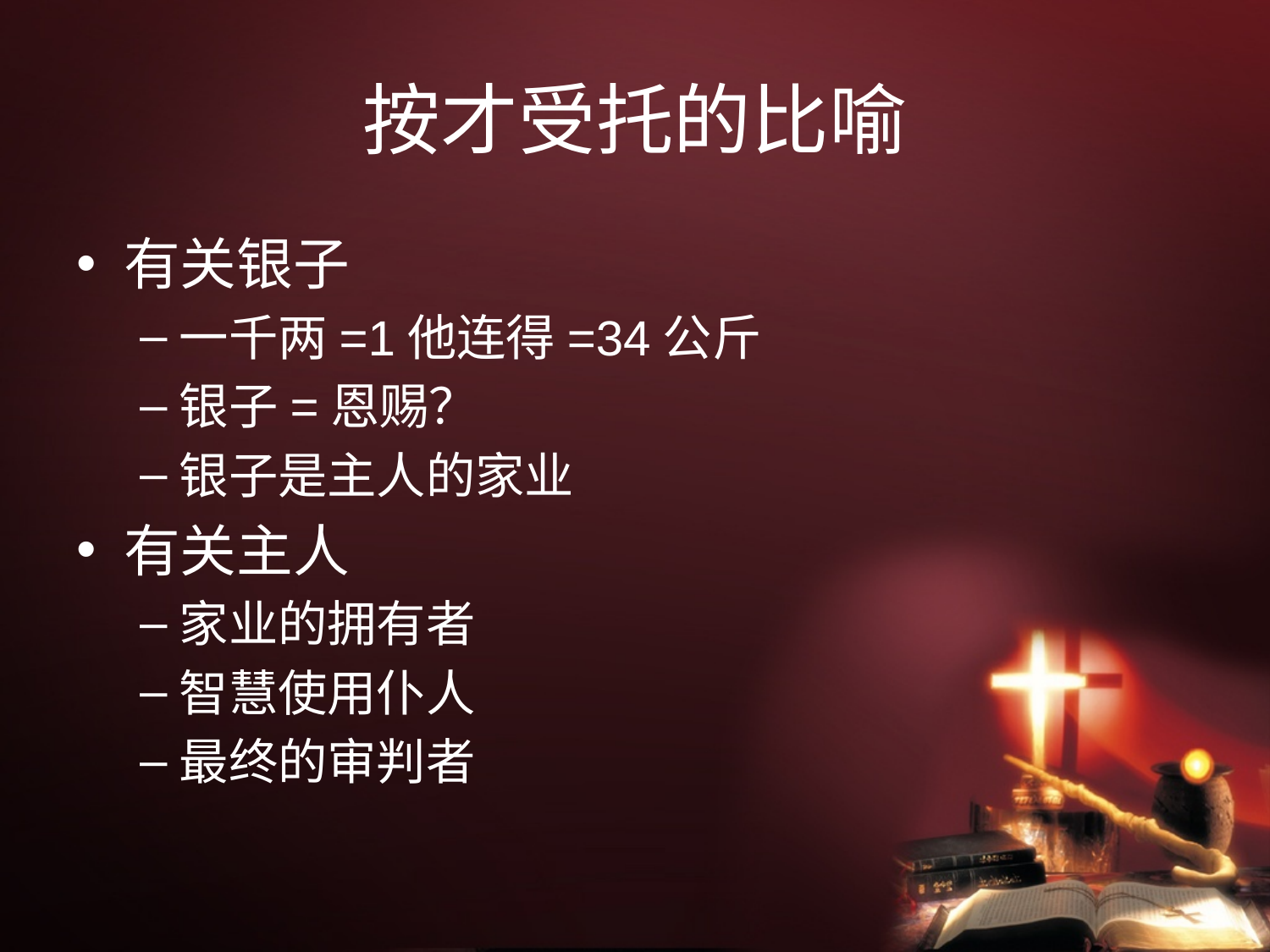

# 按才受托的比喻
有关银子
一千两=1他连得=34公斤
银子=恩赐？
银子是主人的家业
有关主人
家业的拥有者
智慧使用仆人
最终的审判者